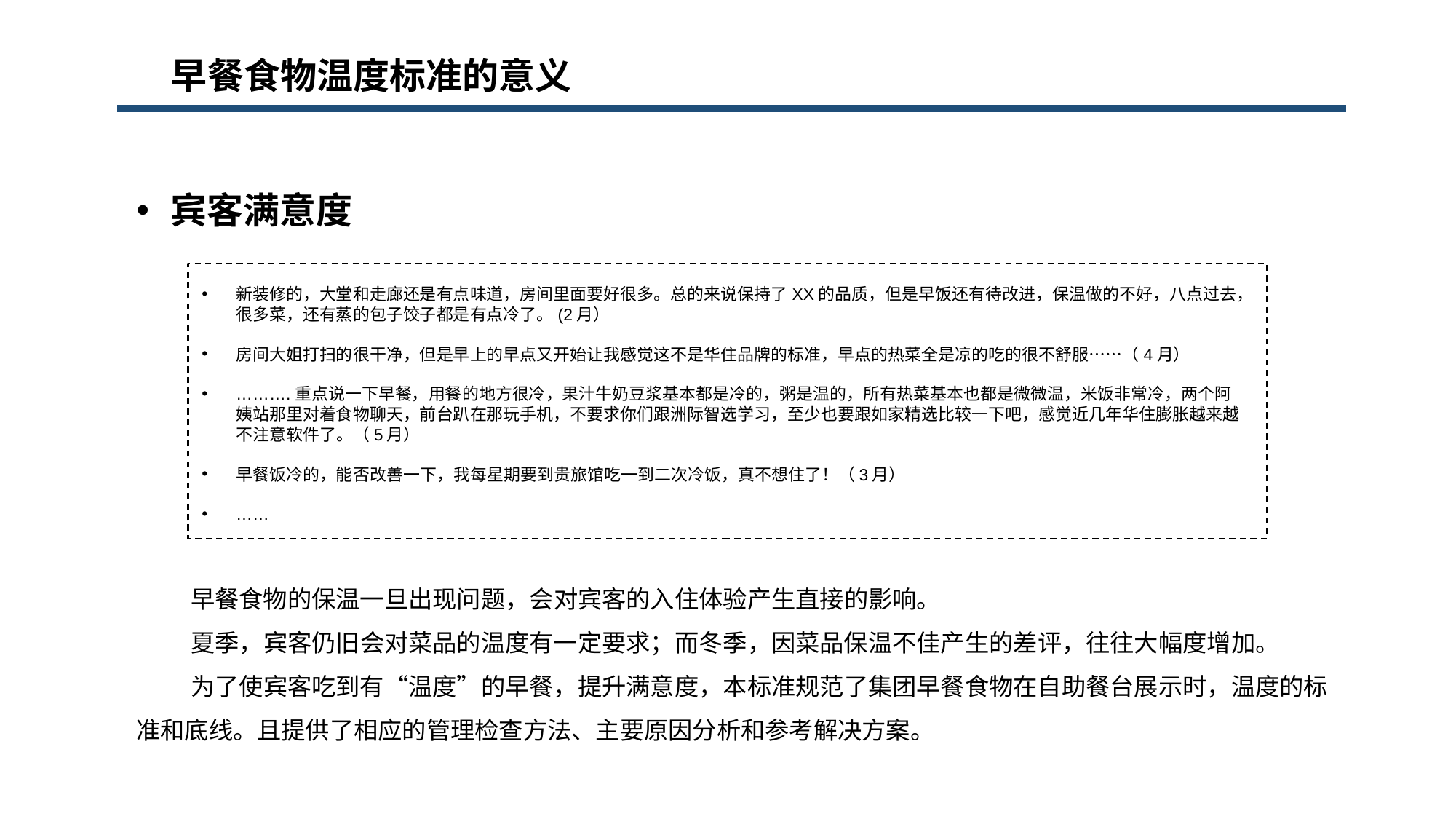

早餐食物温度标准的意义
宾客满意度

新装修的，大堂和走廊还是有点味道，房间里面要好很多。总的来说保持了XX的品质，但是早饭还有待改进，保温做的不好，八点过去，很多菜，还有蒸的包子饺子都是有点冷了。(2月）

房间大姐打扫的很干净，但是早上的早点又开始让我感觉这不是华住品牌的标准，早点的热菜全是凉的吃的很不舒服……（4月）

……….重点说一下早餐，用餐的地方很冷，果汁牛奶豆浆基本都是冷的，粥是温的，所有热菜基本也都是微微温，米饭非常冷，两个阿姨站那里对着食物聊天，前台趴在那玩手机，不要求你们跟洲际智选学习，至少也要跟如家精选比较一下吧，感觉近几年华住膨胀越来越不注意软件了。（5月）

早餐饭冷的，能否改善一下，我每星期要到贵旅馆吃一到二次冷饭，真不想住了！（3月）

……
早餐食物的保温一旦出现问题，会对宾客的入住体验产生直接的影响。
夏季，宾客仍旧会对菜品的温度有一定要求；而冬季，因菜品保温不佳产生的差评，往往大幅度增加。
为了使宾客吃到有“温度”的早餐，提升满意度，本标准规范了集团早餐食物在自助餐台展示时，温度的标准和底线。且提供了相应的管理检查方法、主要原因分析和参考解决方案。